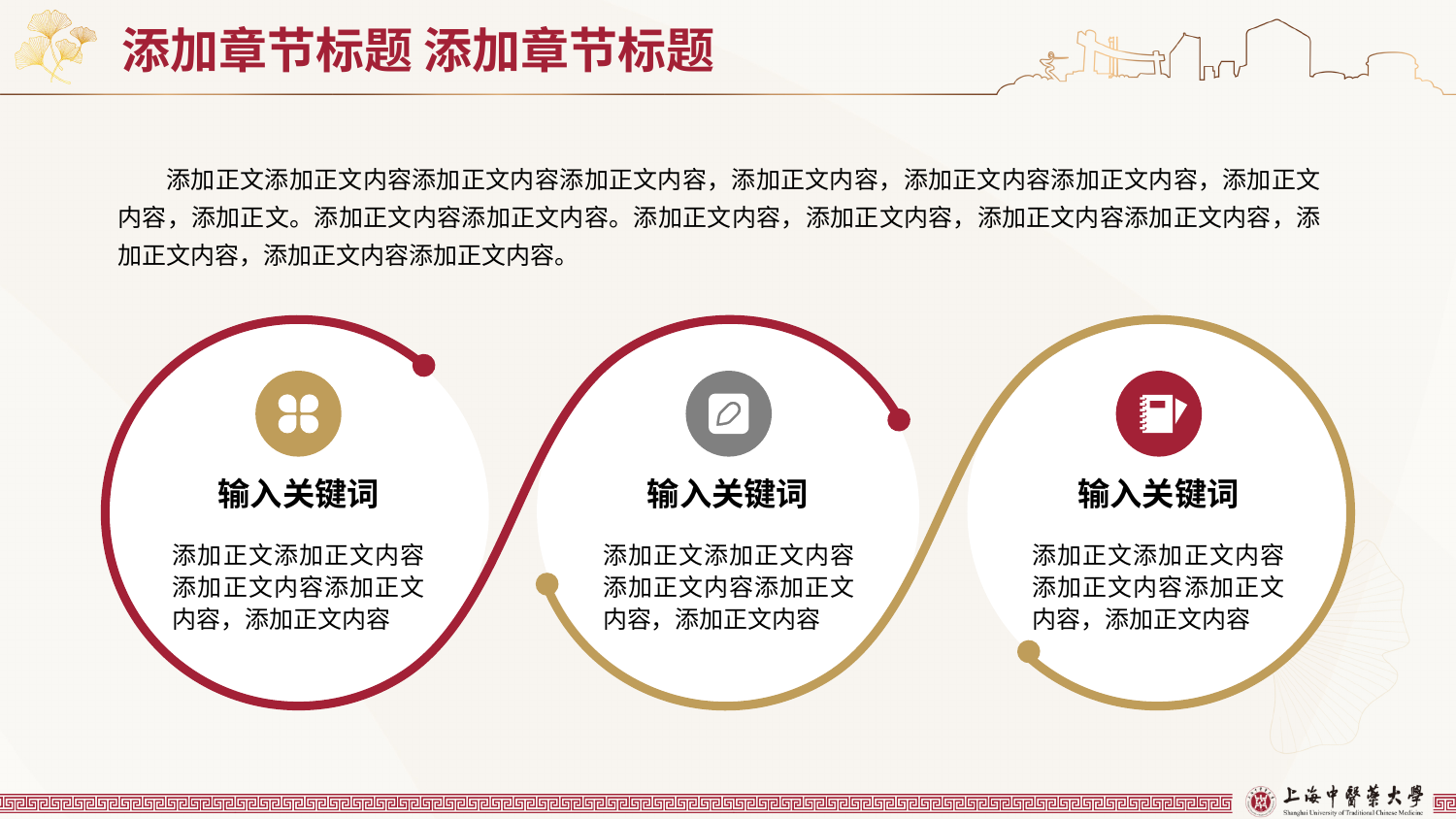

# 添加章节标题 添加章节标题
添加正文添加正文内容添加正文内容添加正文内容，添加正文内容，添加正文内容添加正文内容，添加正文内容，添加正文。添加正文内容添加正文内容。添加正文内容，添加正文内容，添加正文内容添加正文内容，添加正文内容，添加正文内容添加正文内容。

输入关键词
添加正文添加正文内容添加正文内容添加正文内容，添加正文内容
输入关键词
添加正文添加正文内容添加正文内容添加正文内容，添加正文内容
输入关键词
添加正文添加正文内容添加正文内容添加正文内容，添加正文内容